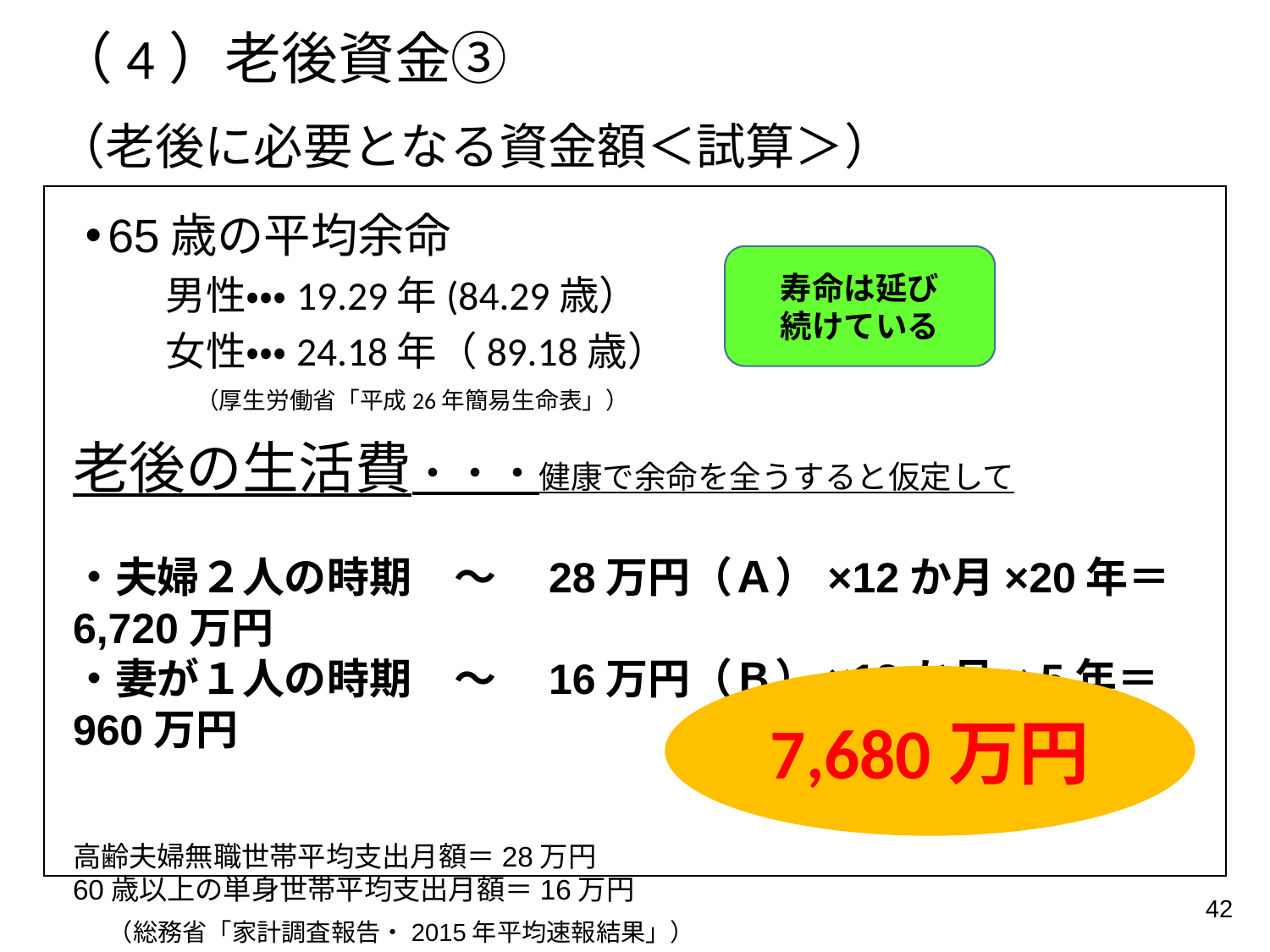

（4）老後資金③
（老後に必要となる資金額＜試算＞）

65歳の平均余命
　　男性・・・19.29年(84.29歳）
　　女性・・・24.18年（89.18歳）
　　　（厚生労働省「平成26年簡易生命表」）
寿命は延び
続けている
老後の生活費・・・健康で余命を全うすると仮定して

・夫婦２人の時期　〜　28万円（Ａ）×12か月×20年＝6,720万円
・妻が１人の時期　〜　16万円（Ｂ）×12か月× 5年＝  960万円

高齢夫婦無職世帯平均支出月額＝28万円
60歳以上の単身世帯平均支出月額＝16万円
　（総務省「家計調査報告・2015年平均速報結果」）
7,680万円
42